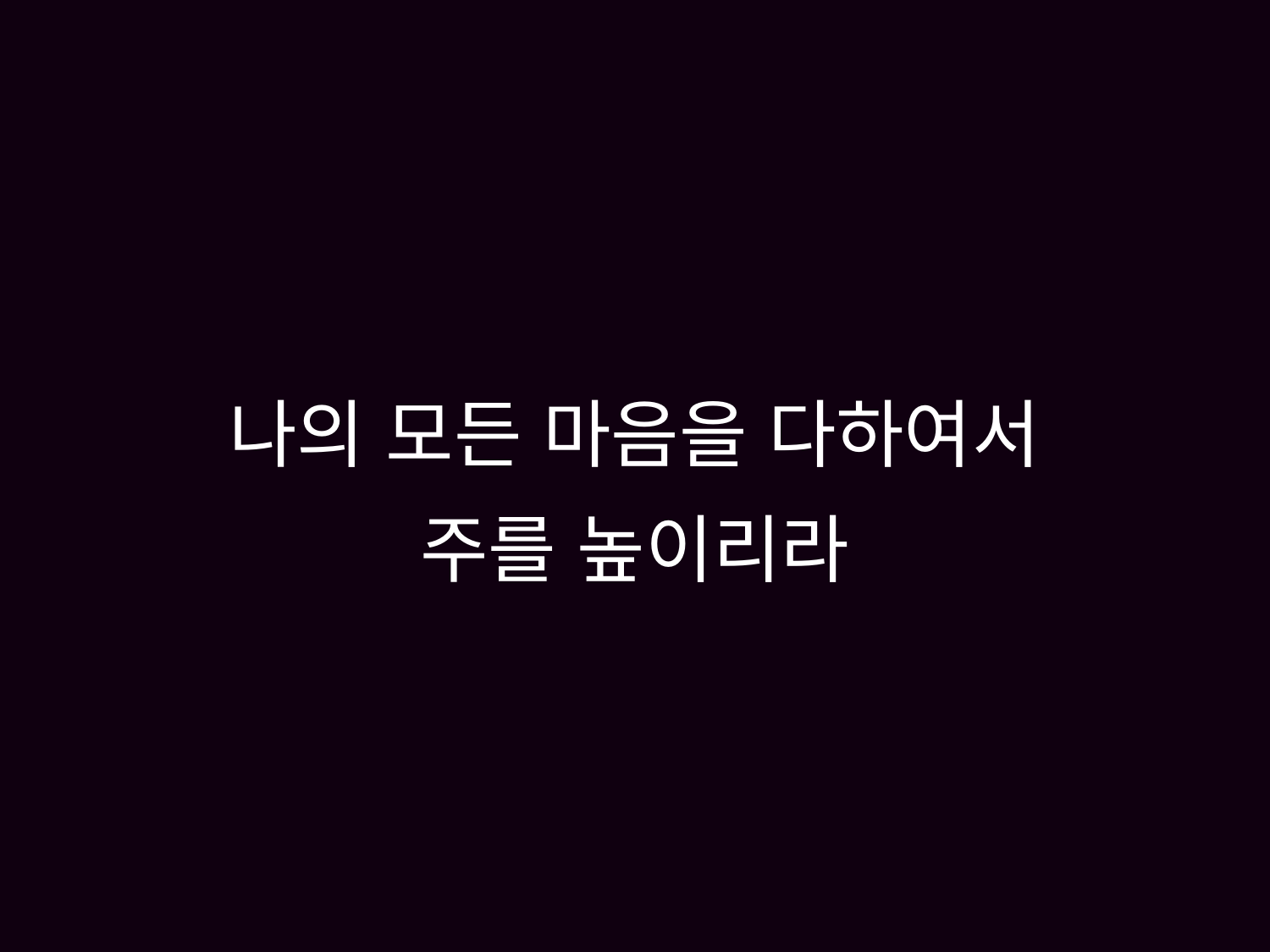

# 나의 모든 마음을 다하여서 주를 높이리라